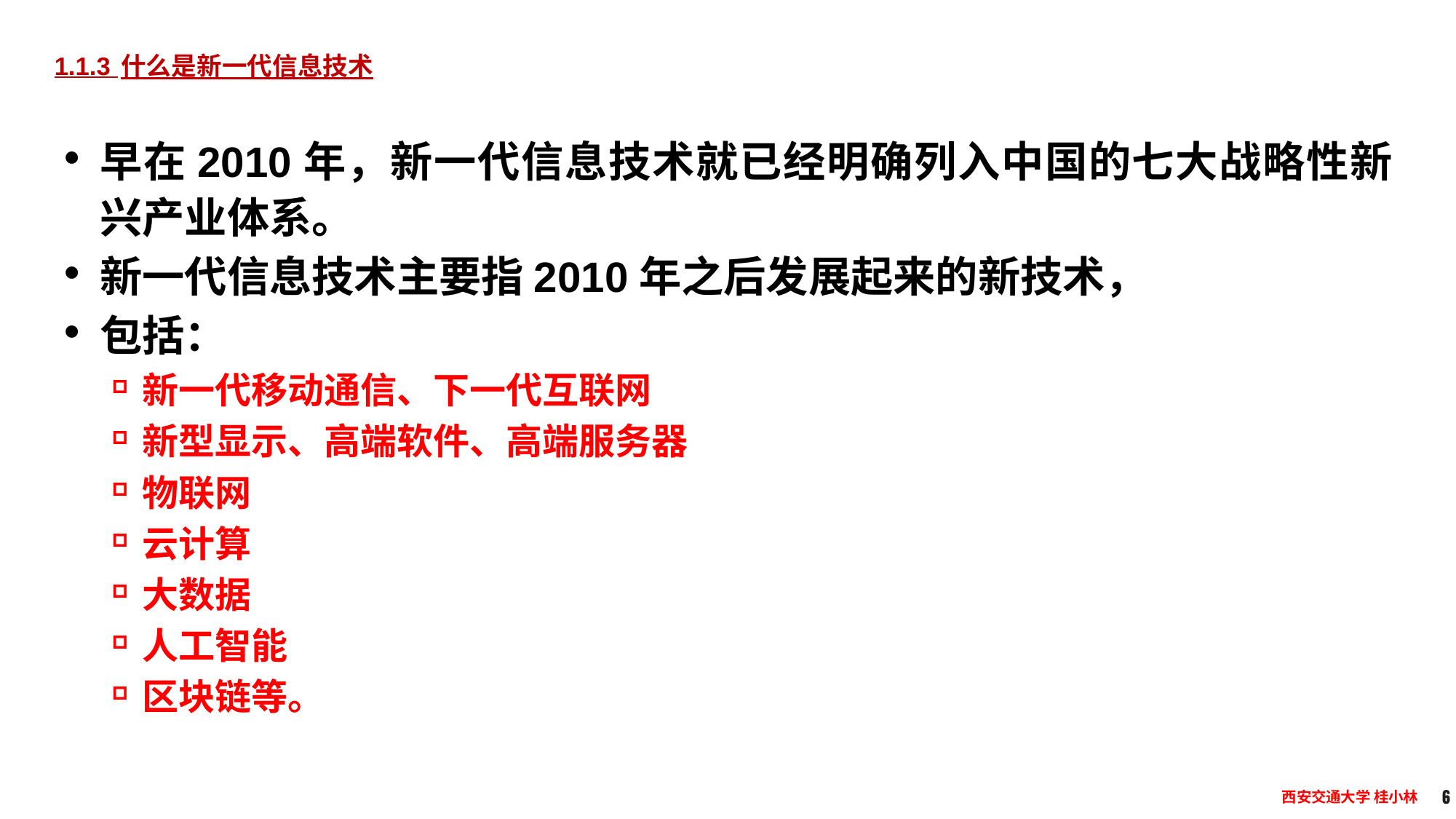

# 1.1.3 什么是新一代信息技术
早在2010年，新一代信息技术就已经明确列入中国的七大战略性新兴产业体系。
新一代信息技术主要指2010年之后发展起来的新技术，
包括：
新一代移动通信、下一代互联网
新型显示、高端软件、高端服务器
物联网
云计算
大数据
人工智能
区块链等。